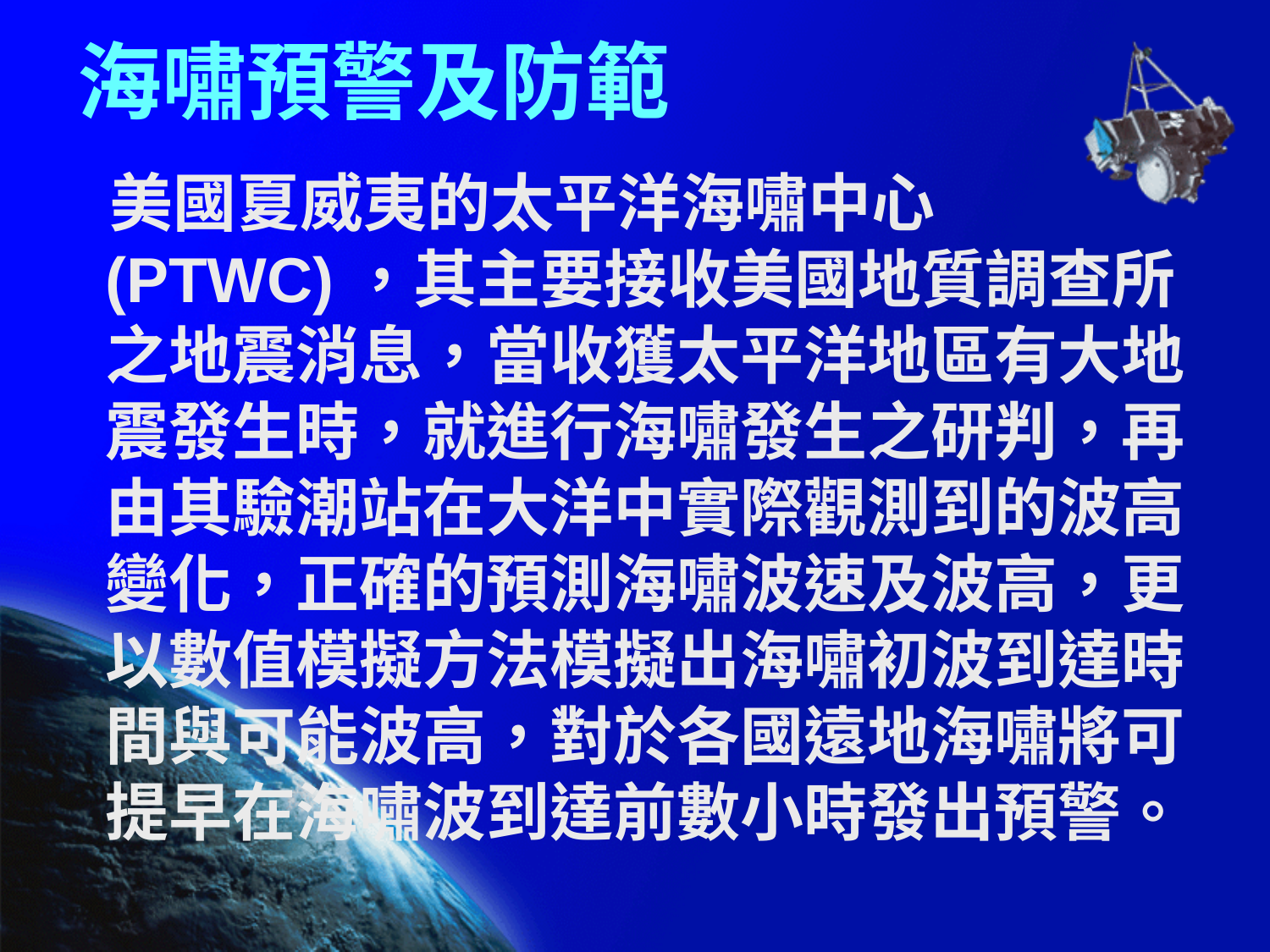

# 海嘯預警及防範
   美國夏威夷的太平洋海嘯中心(PTWC)，其主要接收美國地質調查所之地震消息，當收獲太平洋地區有大地震發生時，就進行海嘯發生之研判，再由其驗潮站在大洋中實際觀測到的波高變化，正確的預測海嘯波速及波高，更以數值模擬方法模擬出海嘯初波到達時間與可能波高，對於各國遠地海嘯將可提早在海嘯波到達前數小時發出預警。